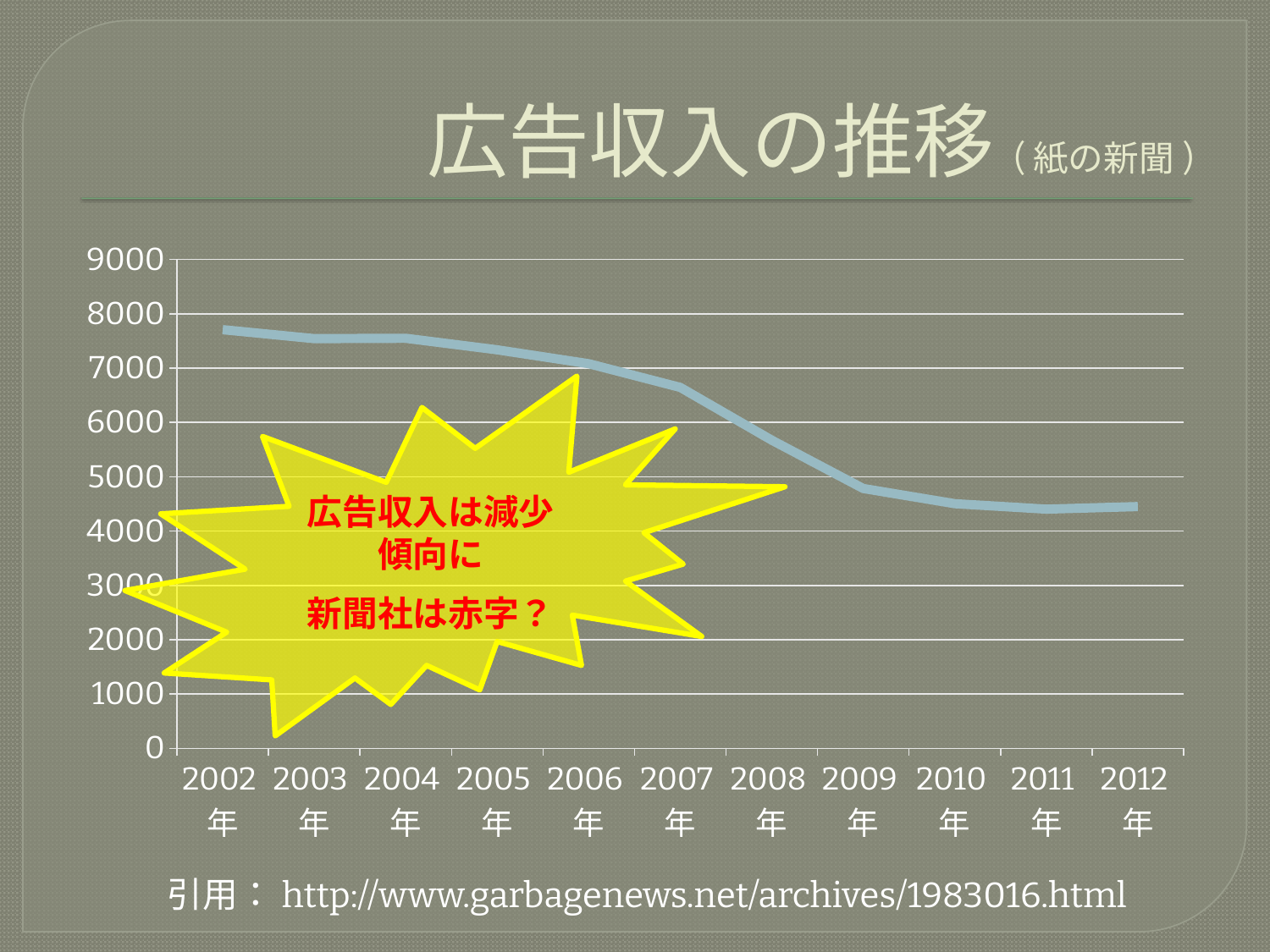

# 広告収入の推移(紙の新聞)

### Chart

| Category | 新聞の広告収入 |
|---|---|
| 2002年 | 7709.0 |
| 2003年 | 7544.0 |
| 2004年 | 7550.0 |
| 2005年 | 7338.0 |
| 2006年 | 7082.0 |
| 2007年 | 6646.0 |
| 2008年 | 5674.0 |
| 2009年 | 4785.0 |
| 2010年 | 4505.0 |
| 2011年 | 4405.0 |
| 2012年 | 4452.0 |
広告収入は減少傾向に

新聞社は赤字？
引用：http://www.garbagenews.net/archives/1983016.html